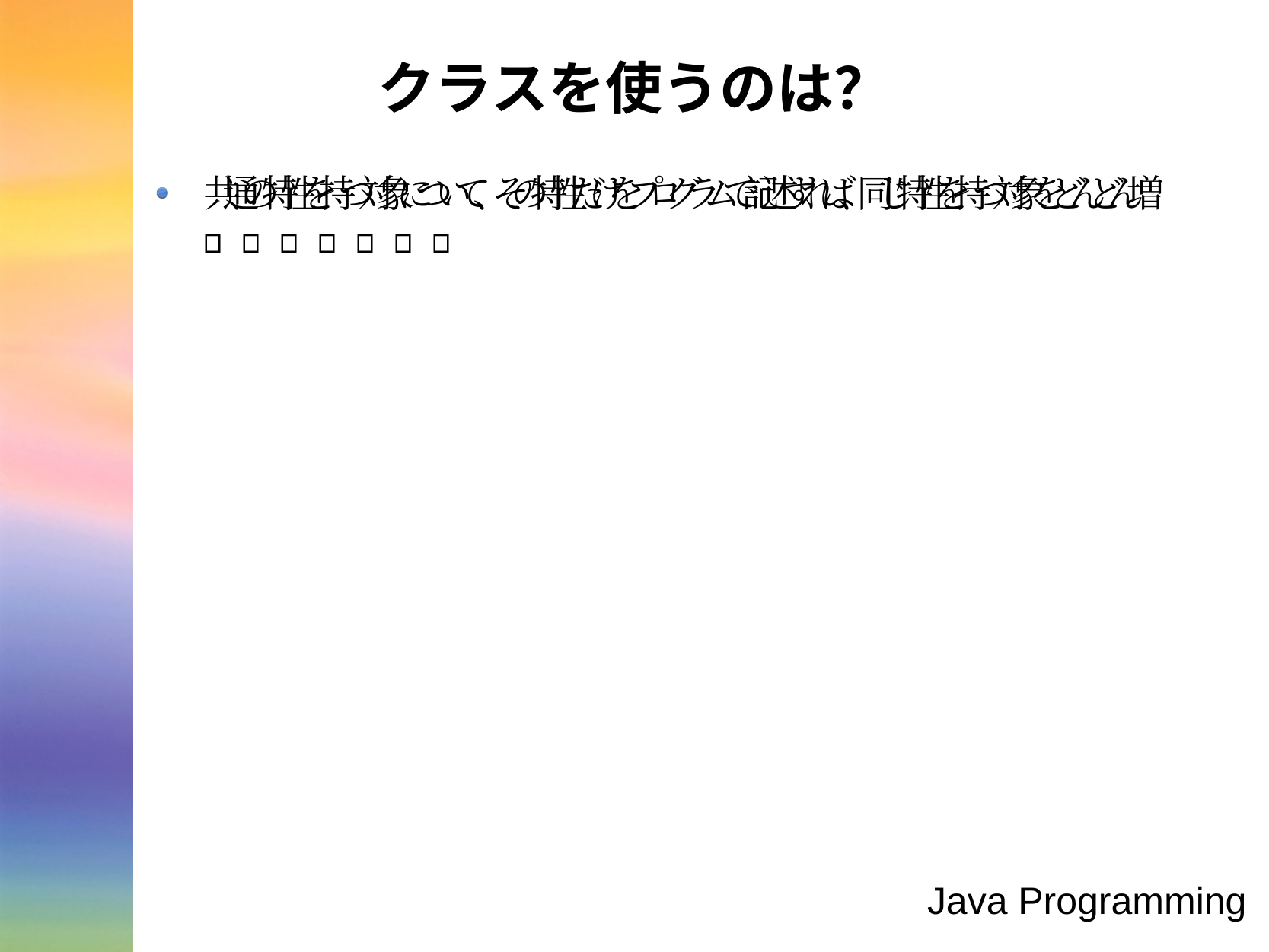

# クラスを使うのは？
共通の特性を持つ対象について、その特性だけをプログラムで記述すれば、同じ特性を持つ対象をどんどん増やしていける。